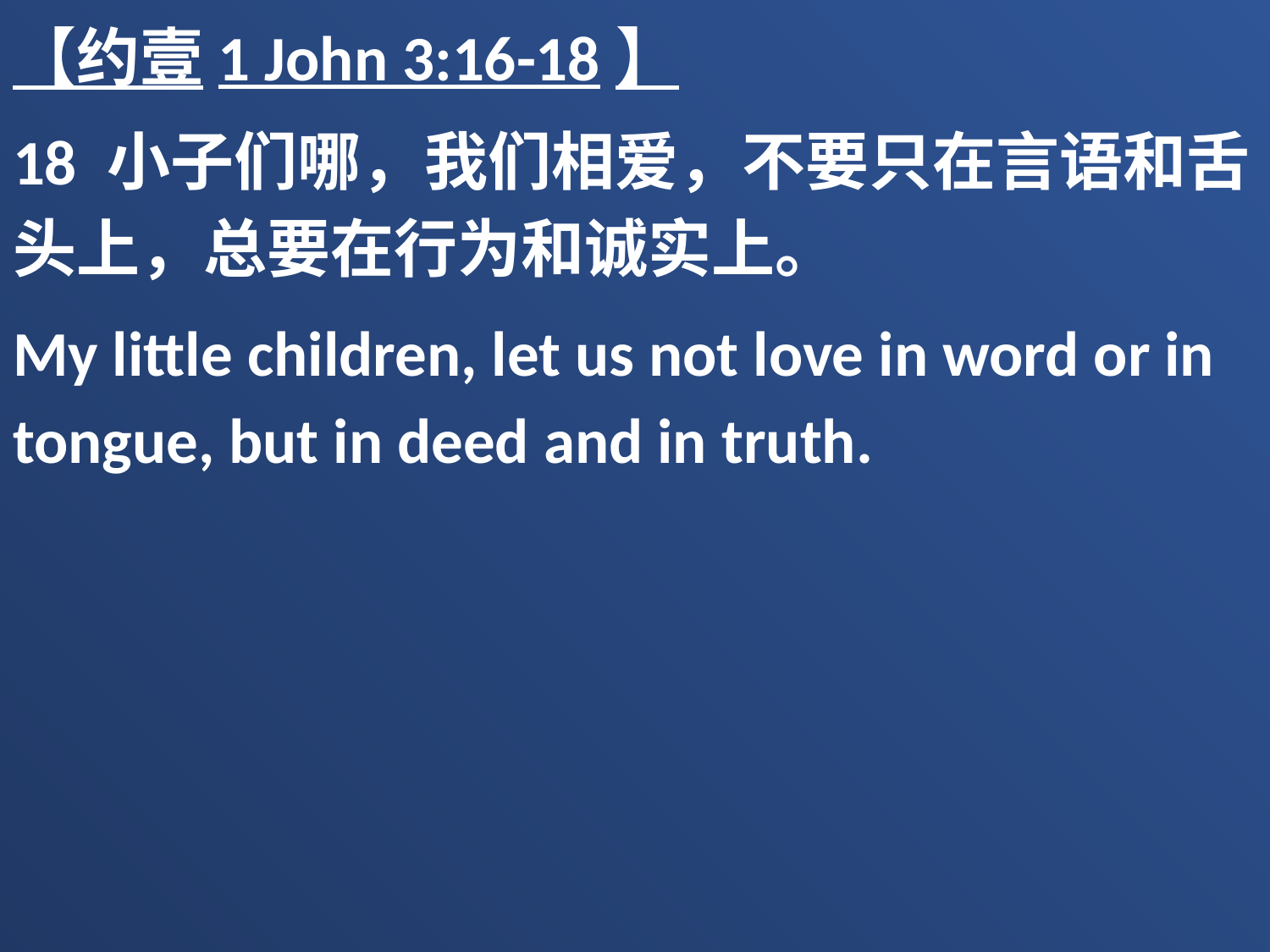

【约壹1 John 3:16-18】
18 小子们哪，我们相爱，不要只在言语和舌头上，总要在行为和诚实上。
My little children, let us not love in word or in tongue, but in deed and in truth.